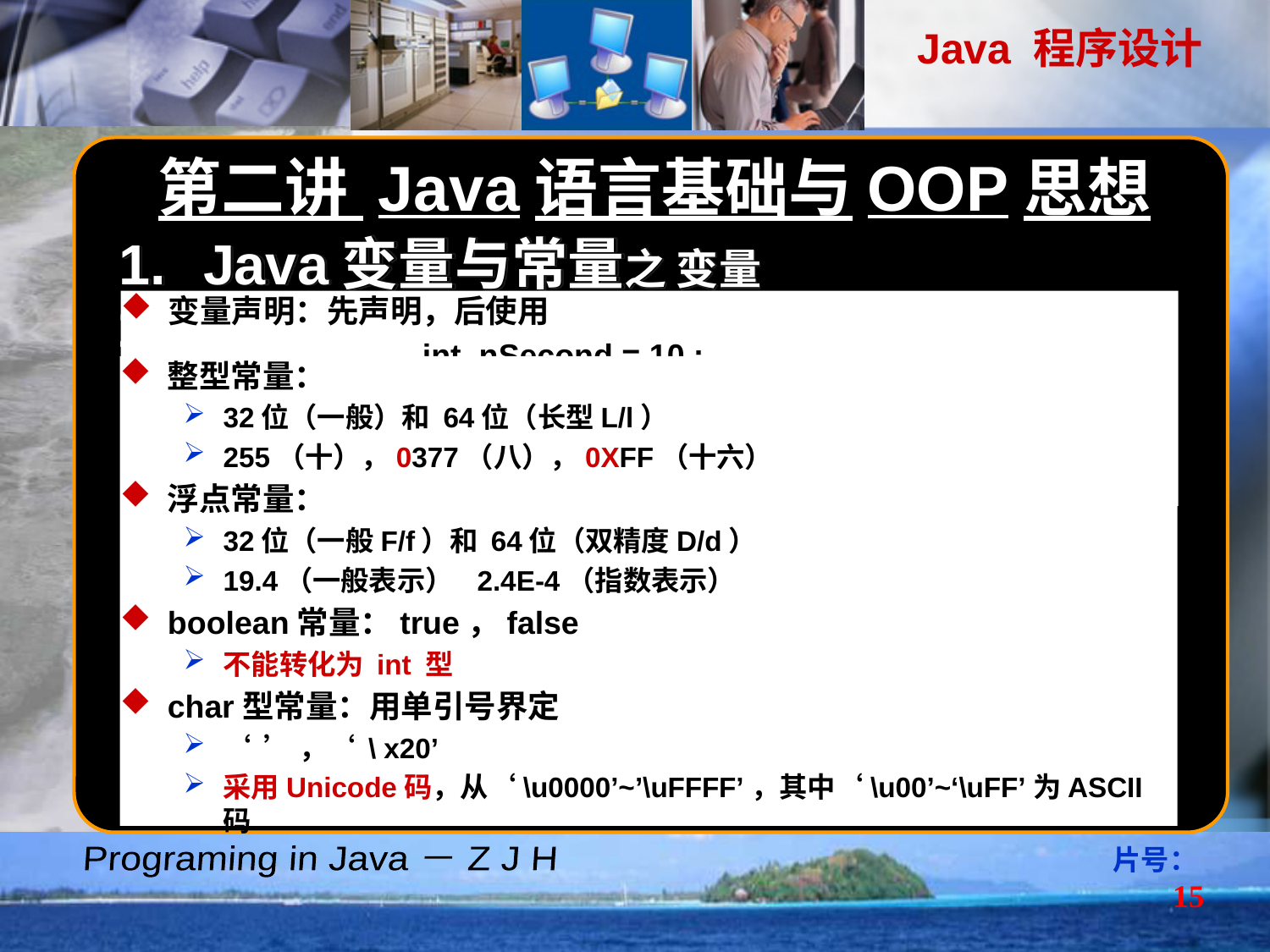

第二讲 Java语言基础与OOP思想
Java变量与常量之 变量
Java变量与常量之 常量
变量声明：先声明，后使用
			int  nSecond = 10 ;
基本数据类型
JAVA 标识符（区分大小写）
	字母、数字、_、$组成；字母、_、$开头；不能与关键字冲突
整型常量：
32位（一般）和 64位（长型L/l）
255（十），0377（八），0XFF（十六）
浮点常量：
32位（一般F/f）和 64位（双精度D/d）
19.4（一般表示）	2.4E-4（指数表示）
boolean常量：true，false
不能转化为 int 型
char型常量：用单引号界定
‘  ’，‘ \ x20’
采用Unicode码，从‘\u0000’~’\uFFFF’，其中‘\u00’~‘\uFF’为ASCII码
片号：15